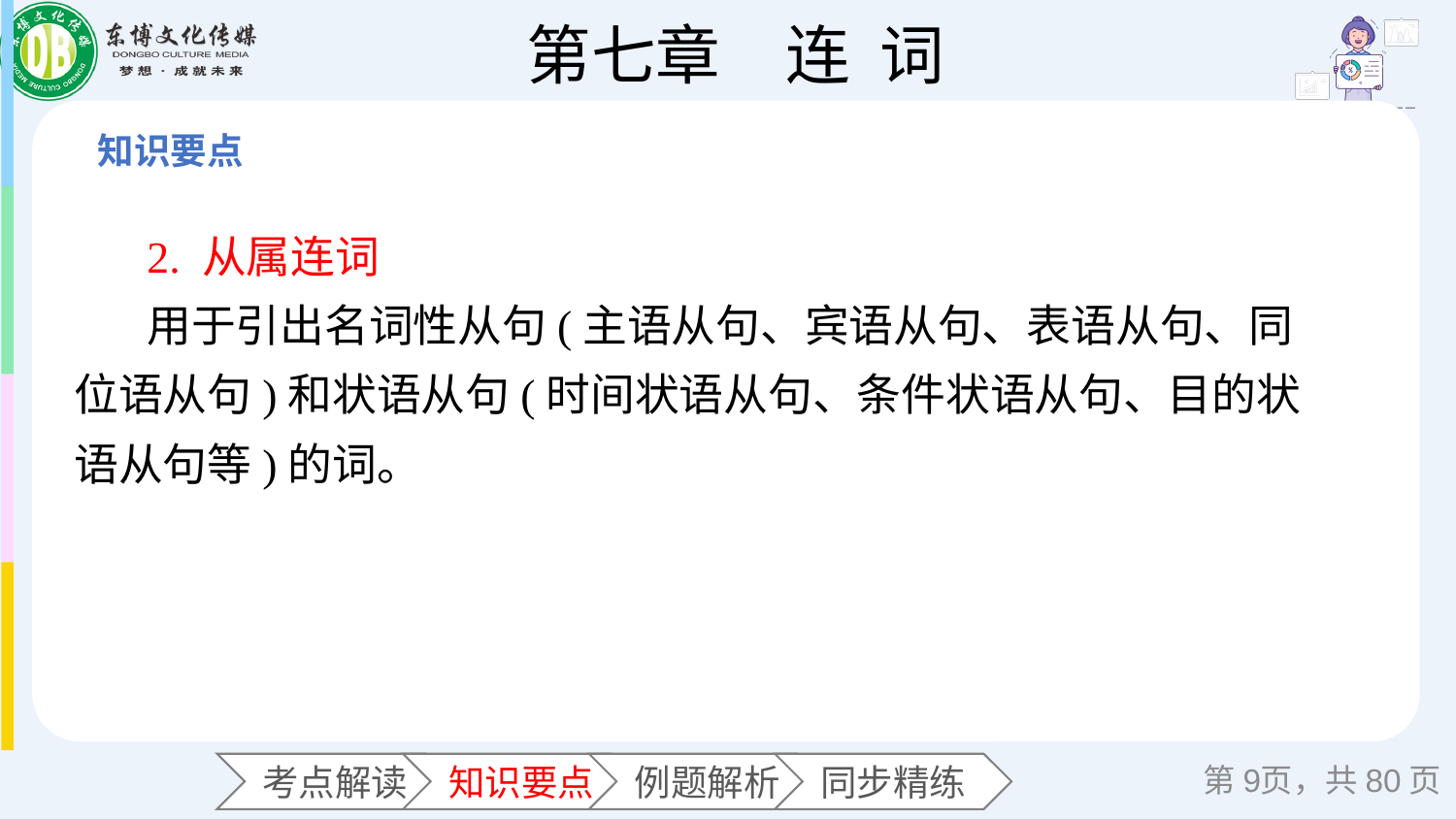

2. 从属连词
用于引出名词性从句(主语从句、宾语从句、表语从句、同位语从句)和状语从句(时间状语从句、条件状语从句、目的状语从句等)的词。
第9页，共80页